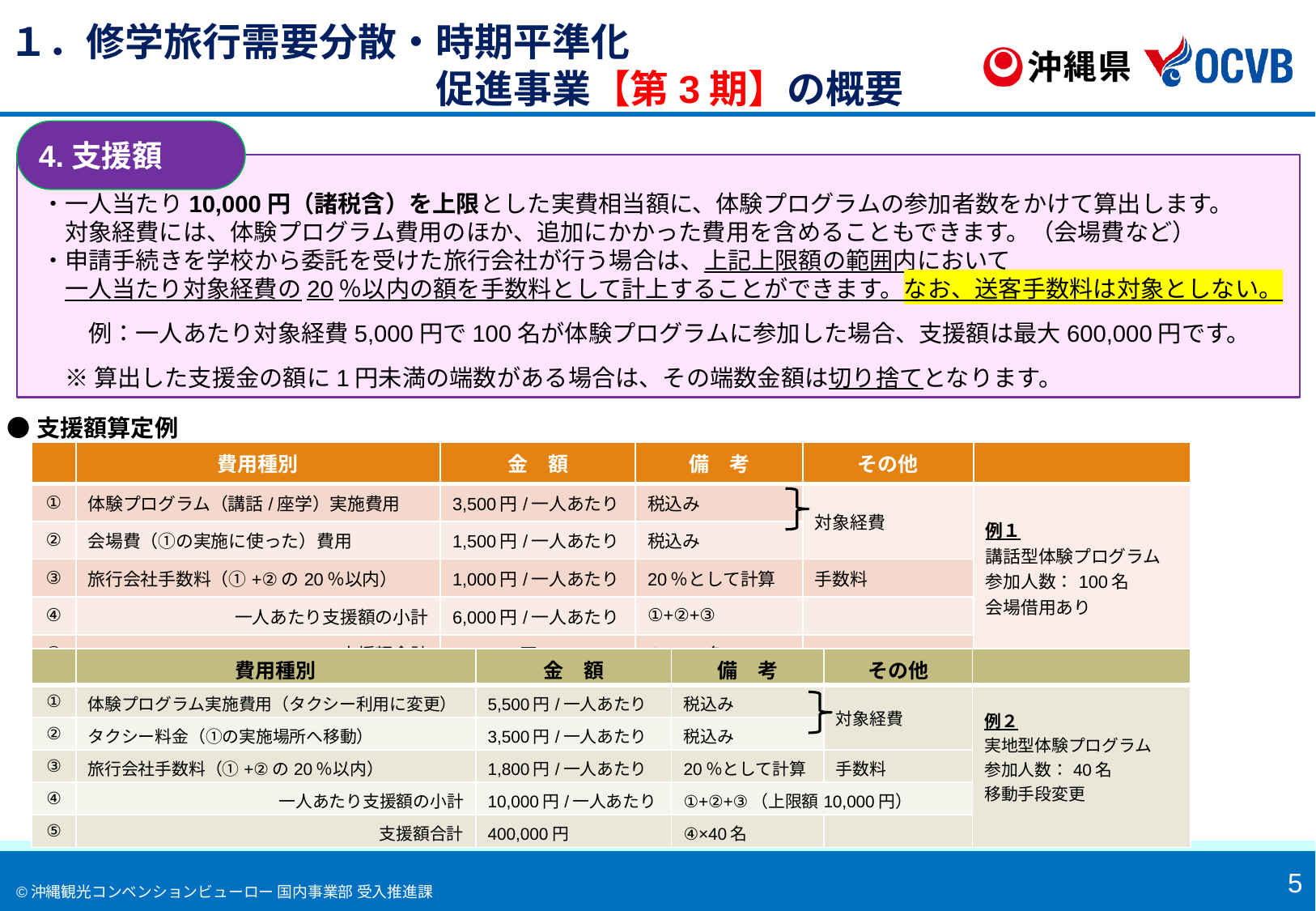

１．修学旅行需要分散・時期平準化
　　　　　　　　　　　促進事業【第3期】の概要
4.支援額

・一人当たり10,000円（諸税含）を上限とした実費相当額に、体験プログラムの参加者数をかけて算出します。
対象経費には、体験プログラム費用のほか、追加にかかった費用を含めることもできます。（会場費など）
・申請手続きを学校から委託を受けた旅行会社が行う場合は、上記上限額の範囲内において
一人当たり対象経費の20％以内の額を手数料として計上することができます。なお、送客手数料は対象としない。
　例：一人あたり対象経費5,000円で100名が体験プログラムに参加した場合、支援額は最大600,000円です。
※算出した支援金の額に1円未満の端数がある場合は、その端数金額は切り捨てとなります。
●支援額算定例
|  | 費用種別 | 金　額 | 備　考 | その他 |  |
| --- | --- | --- | --- | --- | --- |
| ① | 体験プログラム（講話/座学）実施費用 | 3,500円/一人あたり | 税込み | 対象経費 | 例１ 講話型体験プログラム 参加人数：100名 会場借用あり |
| ② | 会場費（①の実施に使った）費用 | 1,500円/一人あたり | 税込み |  |  |
| ③ | 旅行会社手数料（①+②の20％以内） | 1,000円/一人あたり | 20％として計算 | 手数料 |  |
| ④ | 一人あたり支援額の小計 | 6,000円/一人あたり | ①+②+③ |  |  |
| ⑤ | 支援額合計 | 600,000円 | ④×100名 |  |  |

|  | 費用種別 | 金　額 | 備　考 | その他 |  |
| --- | --- | --- | --- | --- | --- |
| ① | 体験プログラム実施費用（タクシー利用に変更） | 5,500円/一人あたり | 税込み | 対象経費 | 例２ 実地型体験プログラム 参加人数：40名 移動手段変更 |
| ② | タクシー料金（①の実施場所へ移動） | 3,500円/一人あたり | 税込み |  |  |
| ③ | 旅行会社手数料（①+②の20％以内） | 1,800円/一人あたり | 20％として計算 | 手数料 |  |
| ④ | 一人あたり支援額の小計 | 10,000円/一人あたり | ①+②+③（上限額10,000円） |  |  |
| ⑤ | 支援額合計 | 400,000円 | ④×40名 |  |  |

5
©沖縄観光コンベンションビューロー 国内事業部 受入推進課